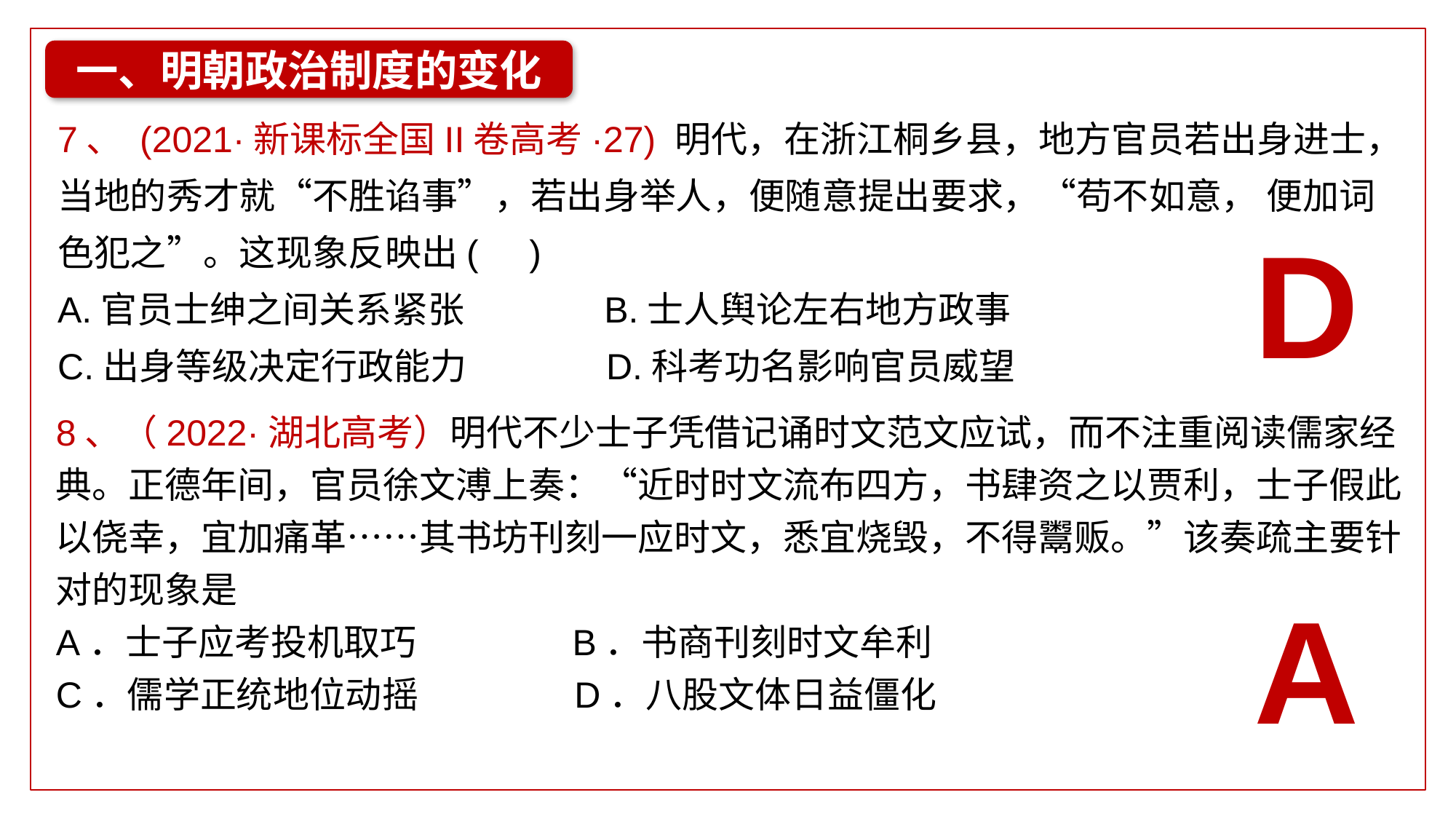

一、明朝政治制度的变化
7、 (2021·新课标全国II卷高考·27) 明代，在浙江桐乡县，地方官员若出身进士，当地的秀才就“不胜谄事”，若出身举人，便随意提出要求，“苟不如意， 便加词色犯之”。这现象反映出(     )
A.官员士绅之间关系紧张                B.士人舆论左右地方政事
C.出身等级决定行政能力                D.科考功名影响官员威望
D
8、（2022·湖北高考）明代不少士子凭借记诵时文范文应试，而不注重阅读儒家经典。正德年间，官员徐文溥上奏：“近时时文流布四方，书肆资之以贾利，士子假此以侥幸，宜加痛革……其书坊刊刻一应时文，悉宜烧毁，不得鬻贩。”该奏疏主要针对的现象是
A．士子应考投机取巧                  B．书商刊刻时文牟利
C．儒学正统地位动摇                  D．八股文体日益僵化
A